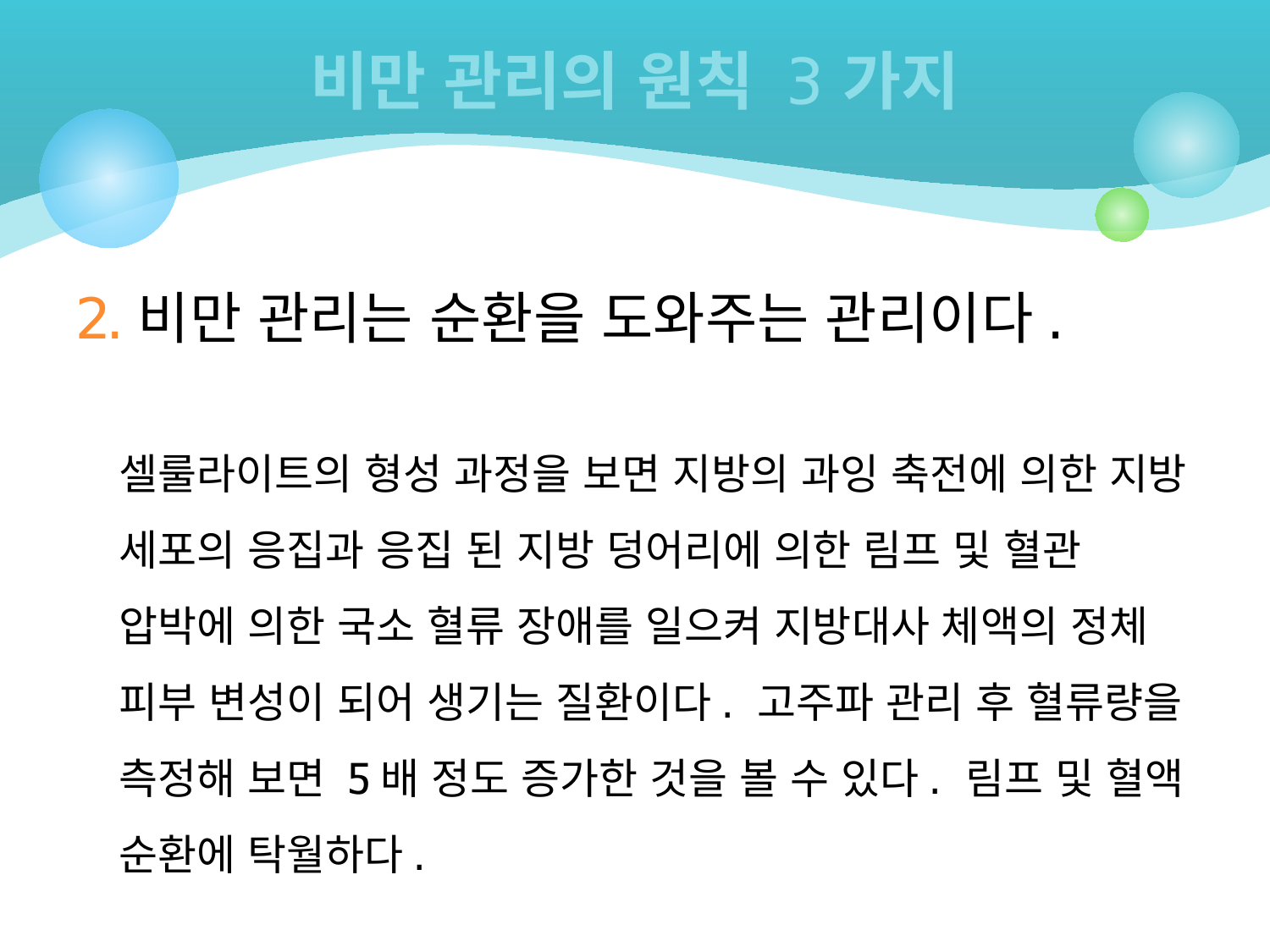

# 비만 관리의 원칙 3가지
2.비만 관리는 순환을 도와주는 관리이다.
셀룰라이트의 형성 과정을 보면 지방의 과잉 축전에 의한 지방 세포의 응집과 응집 된 지방 덩어리에 의한 림프 및 혈관 압박에 의한 국소 혈류 장애를 일으켜 지방대사 체액의 정체 피부 변성이 되어 생기는 질환이다. 고주파 관리 후 혈류량을 측정해 보면 5배 정도 증가한 것을 볼 수 있다. 림프 및 혈액 순환에 탁월하다.